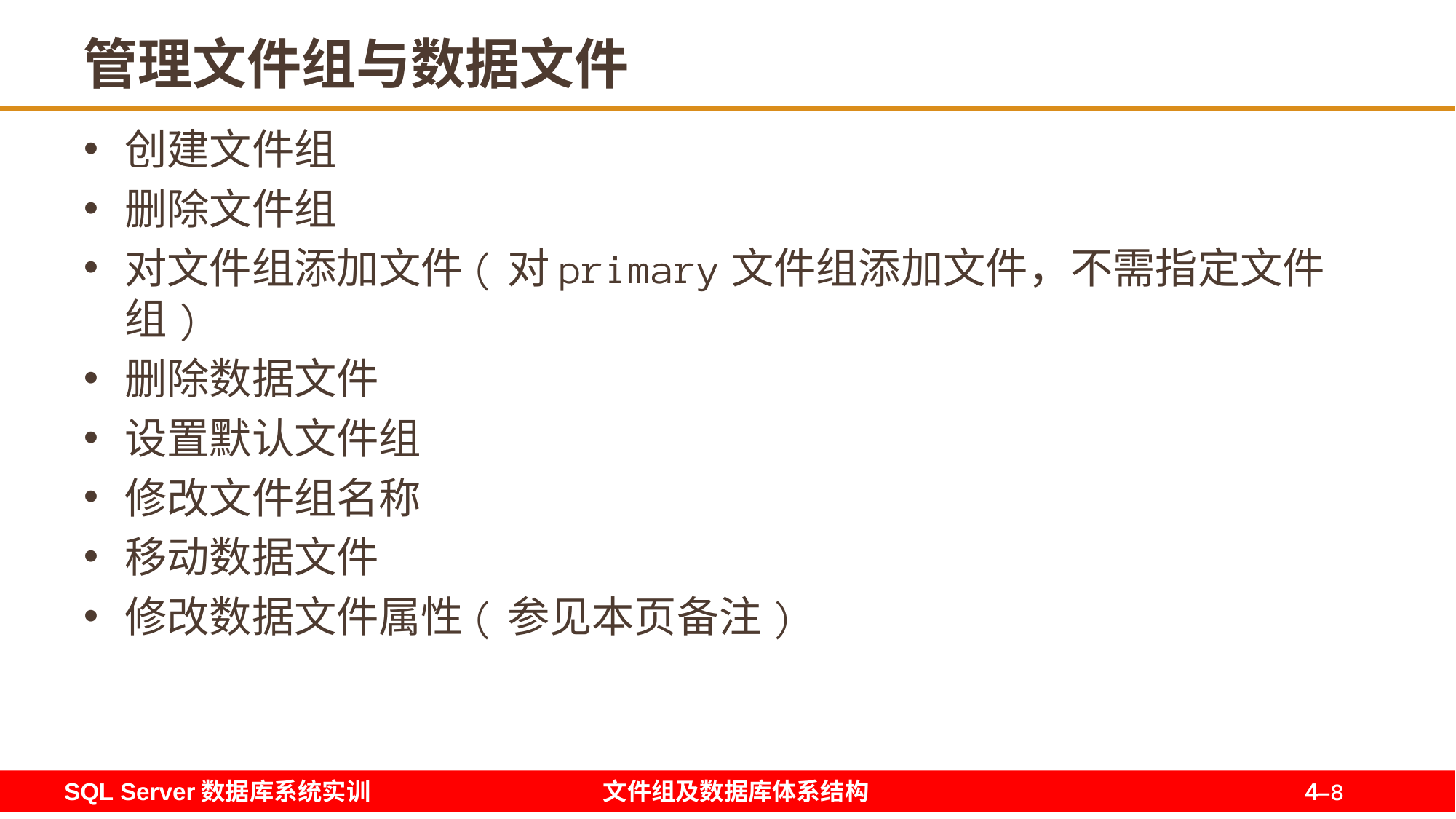

8
# 管理文件组与数据文件
创建文件组
删除文件组
对文件组添加文件(对primary文件组添加文件，不需指定文件组)
删除数据文件
设置默认文件组
修改文件组名称
移动数据文件
修改数据文件属性(参见本页备注)